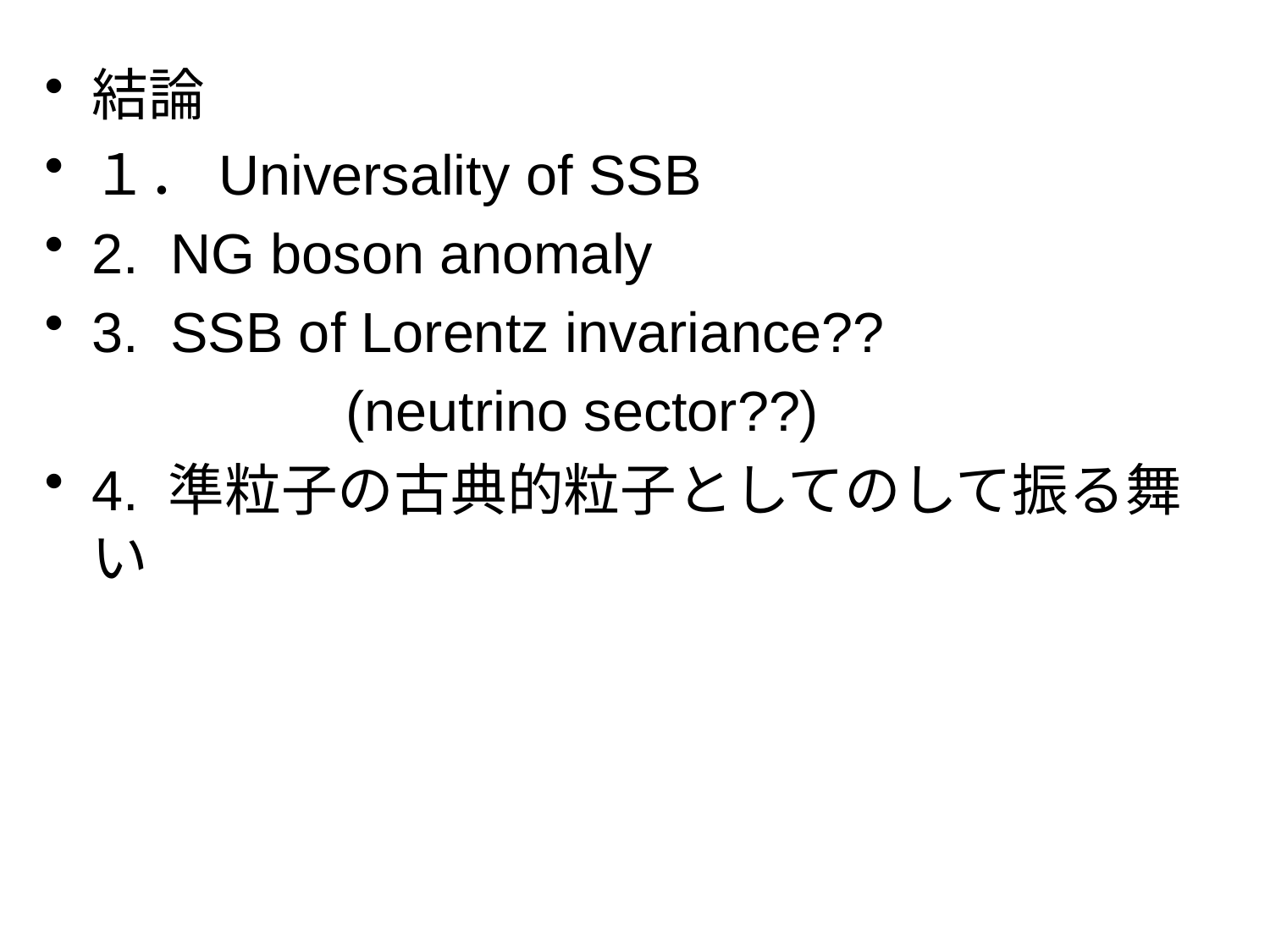

結論
１．Universality of SSB
2.  NG boson anomaly
3.  SSB of Lorentz invariance??
			(neutrino sector??)
4. 準粒子の古典的粒子としてのして振る舞い